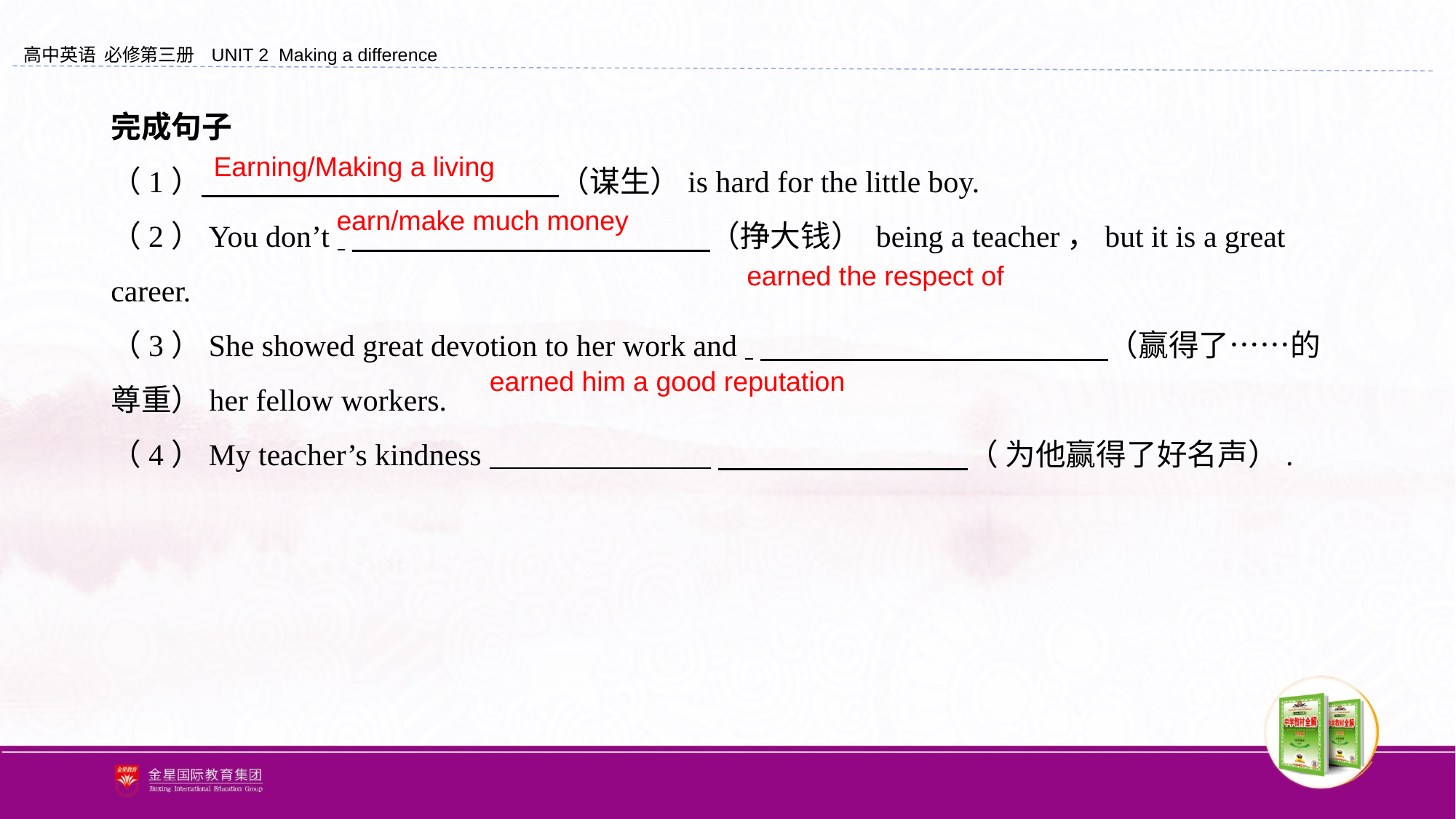

完成句子
（1） 　      　　　　　　　 　　（谋生）is hard for the little boy.
（2）You don’t  　       　　　　　　　 　　（挣大钱） being a teacher，but it is a great career.
（3）She showed great devotion to her work and  　　　　　 　　　 　　　（赢得了……的尊重）her fellow workers.
（4）My teacher’s kindness                              　　　　　　　　 （ 为他赢得了好名声）.
Earning/Making a living
earn/make much money
earned the respect of
earned him a good reputation